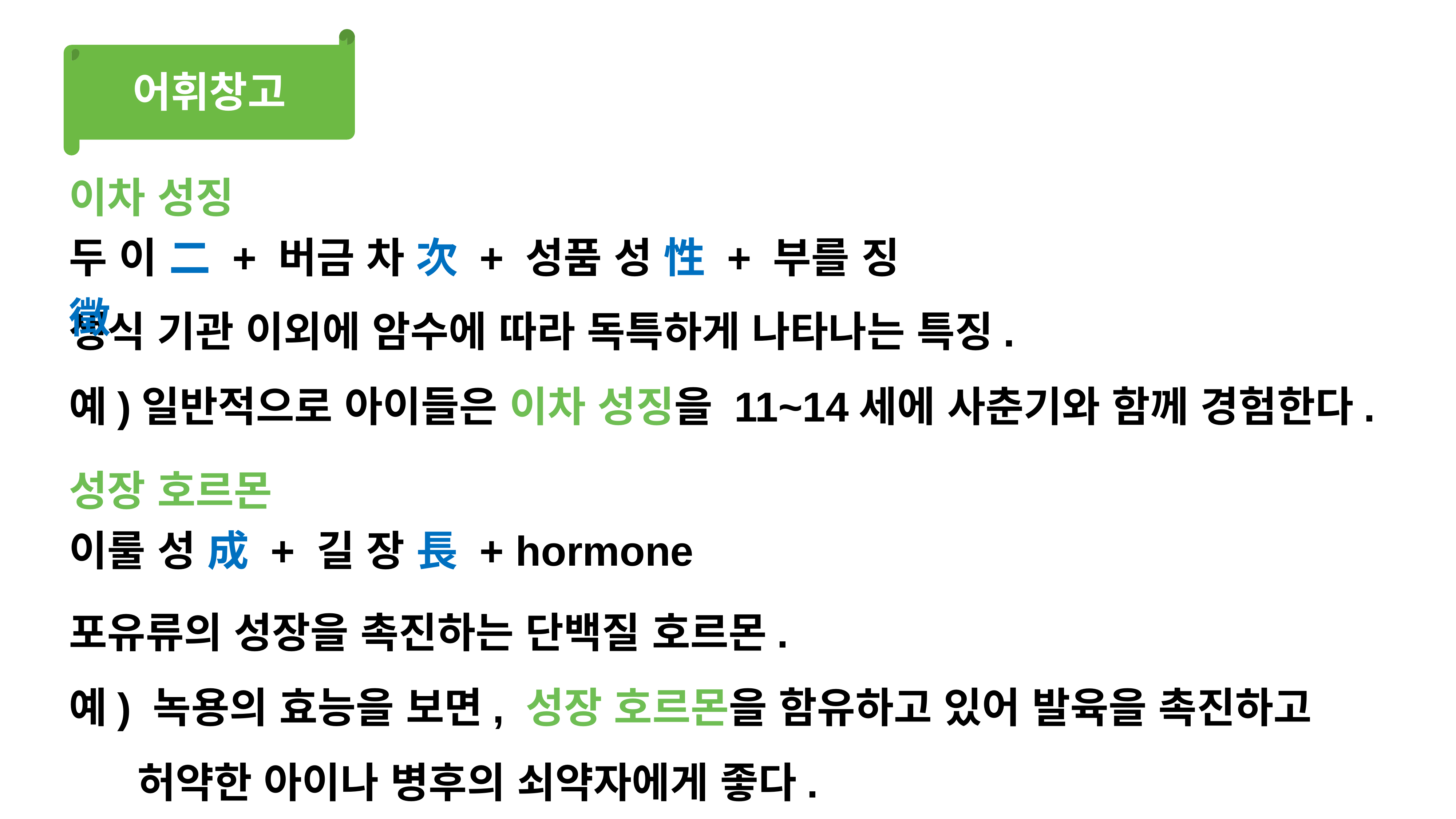

어휘창고
이차 성징
두 이 二 + 버금 차 次 + 성품 성 性 + 부를 징 徵
생식 기관 이외에 암수에 따라 독특하게 나타나는 특징.
예)일반적으로 아이들은 이차 성징을 11~14세에 사춘기와 함께 경험한다.
성장 호르몬
이룰 성 成 + 길 장 長 + hormone
포유류의 성장을 촉진하는 단백질 호르몬.
예) 녹용의 효능을 보면, 성장 호르몬을 함유하고 있어 발육을 촉진하고
     허약한 아이나 병후의 쇠약자에게 좋다.